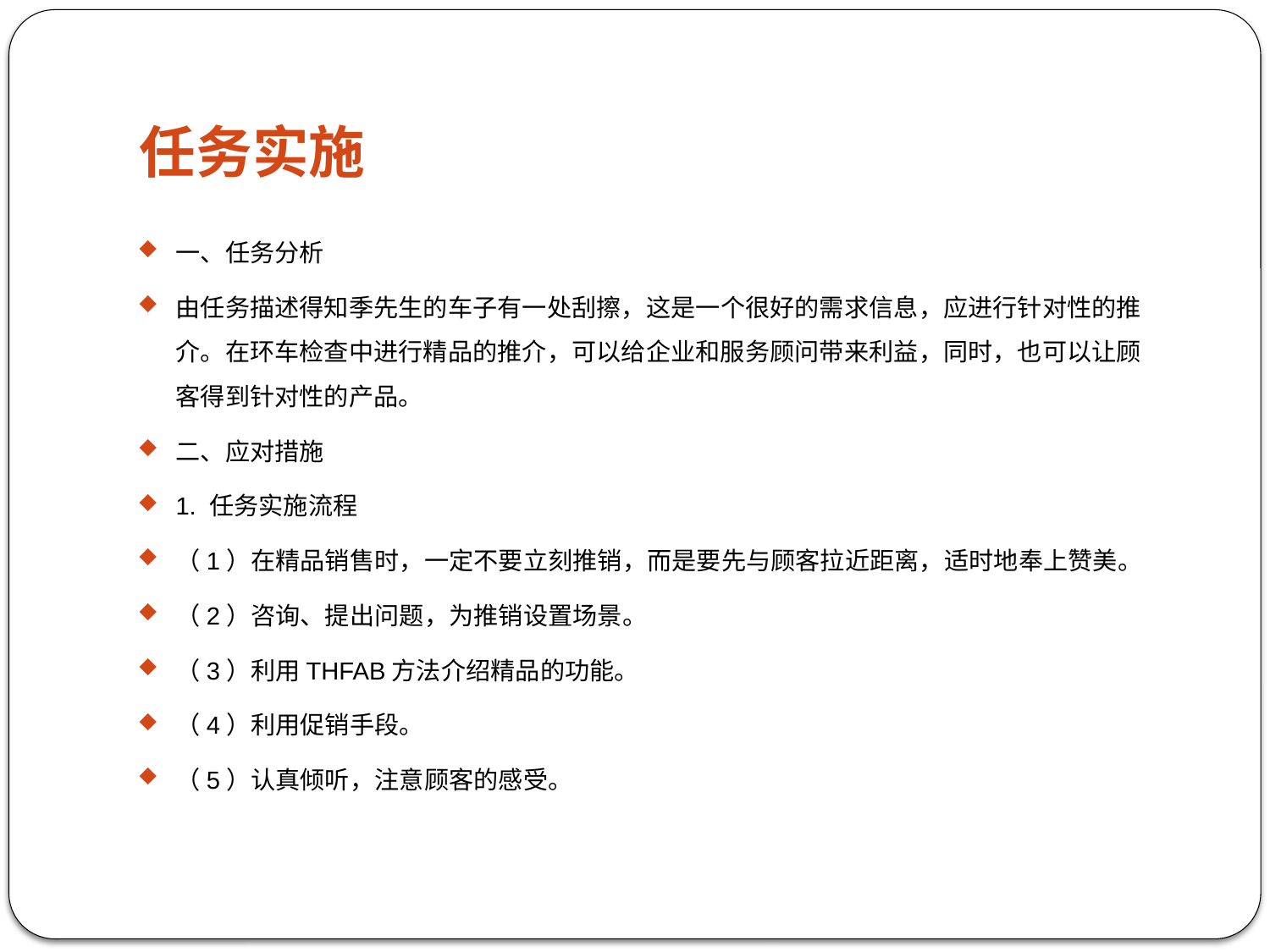

# 任务实施
一、任务分析
由任务描述得知季先生的车子有一处刮擦，这是一个很好的需求信息，应进行针对性的推介。在环车检查中进行精品的推介，可以给企业和服务顾问带来利益，同时，也可以让顾客得到针对性的产品。
二、应对措施
1. 任务实施流程
（1）在精品销售时，一定不要立刻推销，而是要先与顾客拉近距离，适时地奉上赞美。
（2）咨询、提出问题，为推销设置场景。
（3）利用THFAB方法介绍精品的功能。
（4）利用促销手段。
（5）认真倾听，注意顾客的感受。